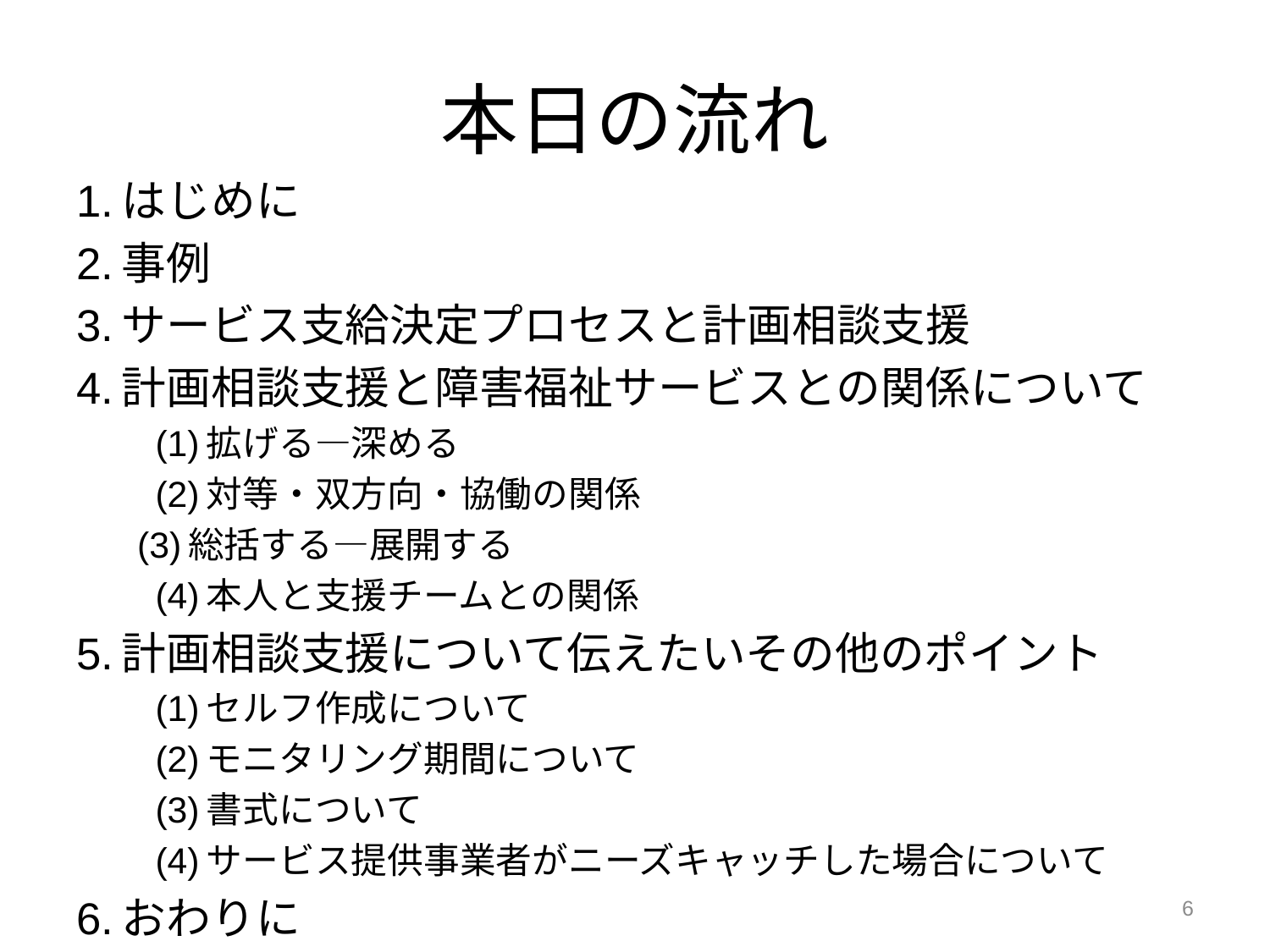

# 本日の流れ
1.はじめに
2.事例
3.サービス支給決定プロセスと計画相談支援
4.計画相談支援と障害福祉サービスとの関係について
　　(1)拡げる―深める
　　(2)対等・双方向・協働の関係
      (3)総括する―展開する
　　(4)本人と支援チームとの関係
5.計画相談支援について伝えたいその他のポイント
　　(1)セルフ作成について
　　(2)モニタリング期間について
　　(3)書式について
　　(4)サービス提供事業者がニーズキャッチした場合について
6.おわりに
6